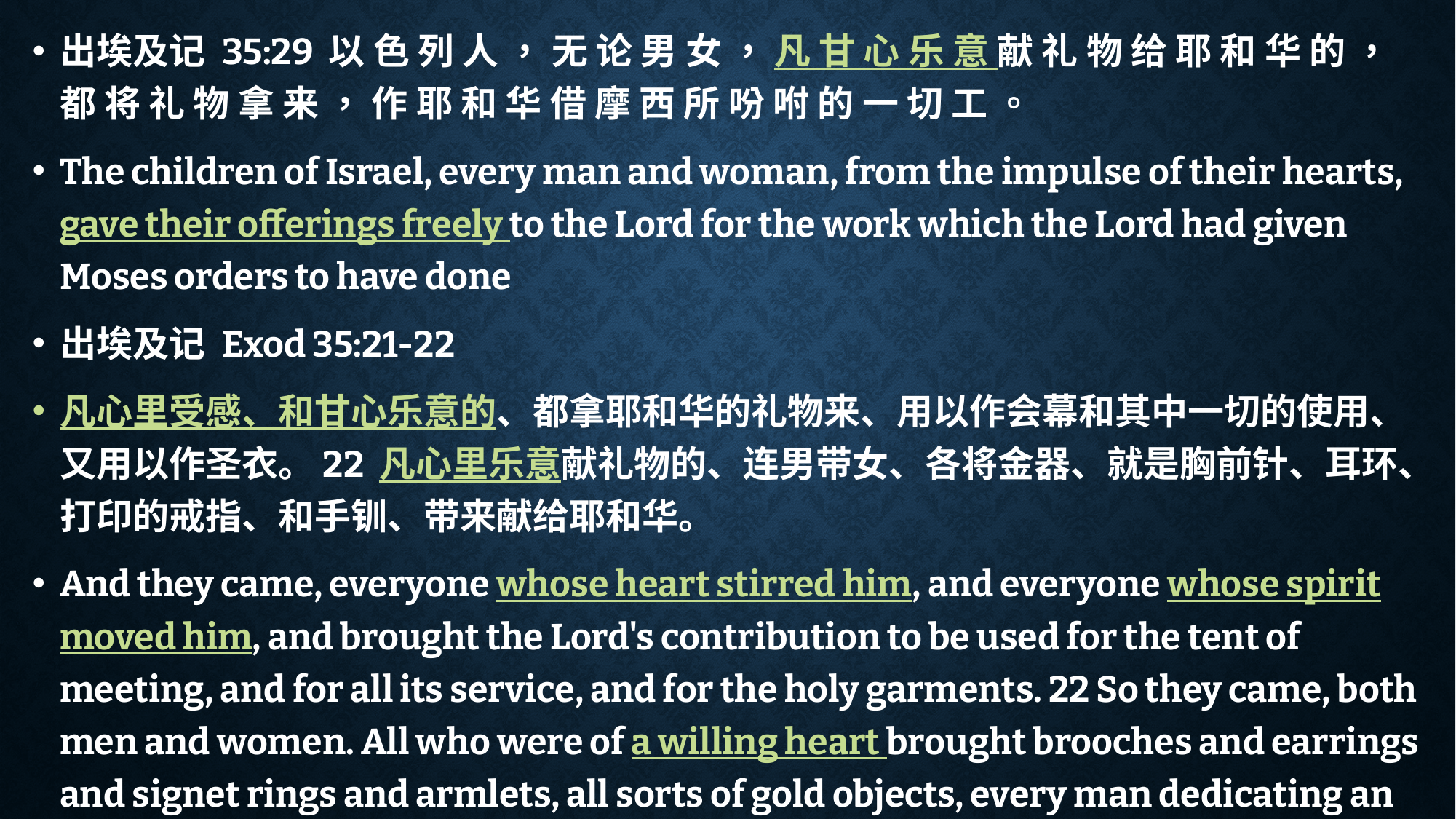

出埃及记 35:29 以 色 列 人 ， 无 论 男 女 ， 凡 甘 心 乐 意 献 礼 物 给 耶 和 华 的 ， 都 将 礼 物 拿 来 ， 作 耶 和 华 借 摩 西 所 吩 咐 的 一 切 工 。
The children of Israel, every man and woman, from the impulse of their hearts, gave their offerings freely to the Lord for the work which the Lord had given Moses orders to have done
出埃及记 Exod 35:21-22
凡心里受感、和甘心乐意的、都拿耶和华的礼物来、用以作会幕和其中一切的使用、又用以作圣衣。22 凡心里乐意献礼物的、连男带女、各将金器、就是胸前针、耳环、打印的戒指、和手钏、带来献给耶和华。
And they came, everyone whose heart stirred him, and everyone whose spirit moved him, and brought the Lord's contribution to be used for the tent of meeting, and for all its service, and for the holy garments. 22 So they came, both men and women. All who were of a willing heart brought brooches and earrings and signet rings and armlets, all sorts of gold objects, every man dedicating an offering of gold to the Lord.